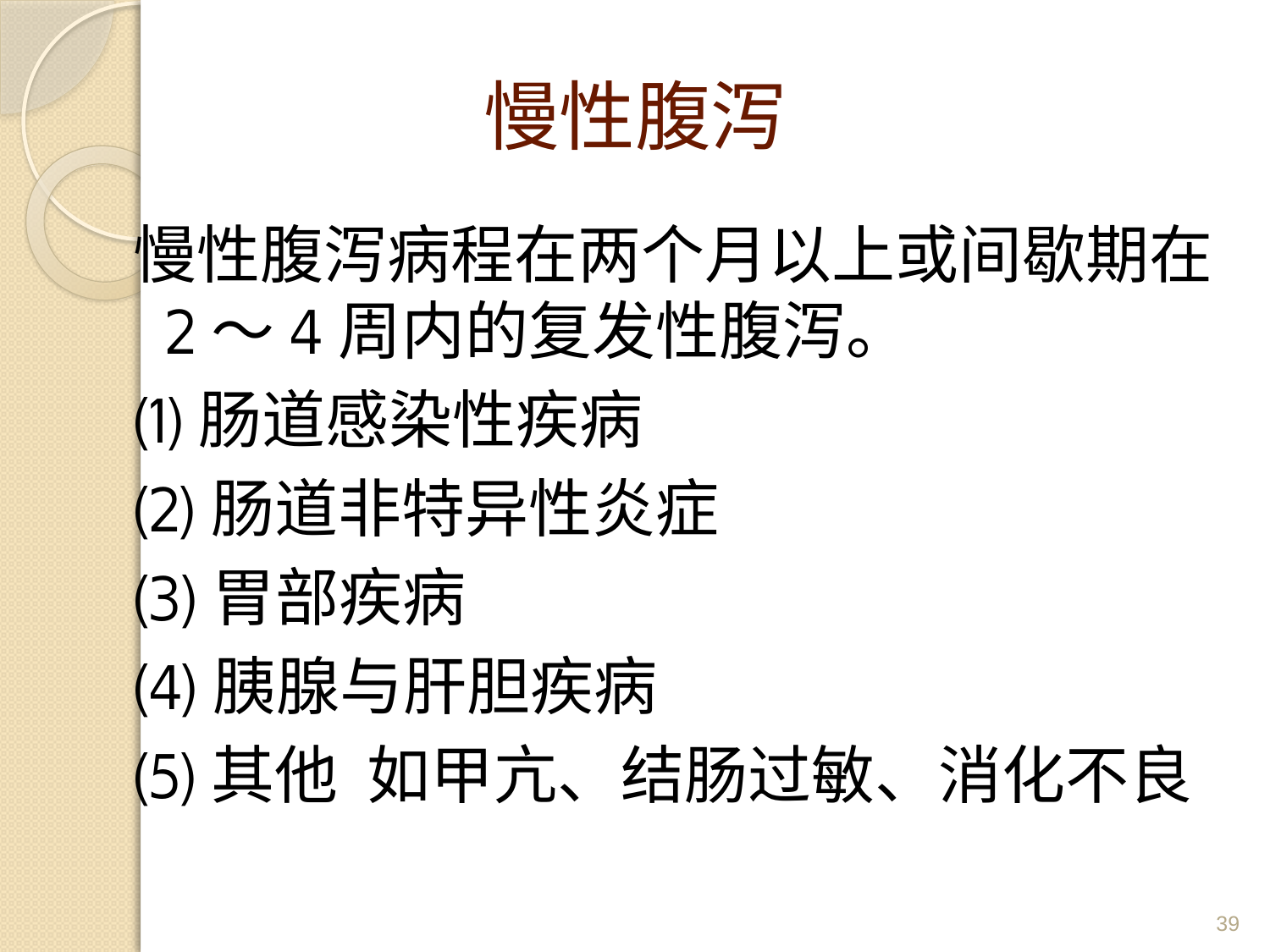

# 慢性腹泻
慢性腹泻病程在两个月以上或间歇期在2～4周内的复发性腹泻。
(1)肠道感染性疾病
(2)肠道非特异性炎症
(3)胃部疾病
(4)胰腺与肝胆疾病
(5)其他  如甲亢、结肠过敏、消化不良

39